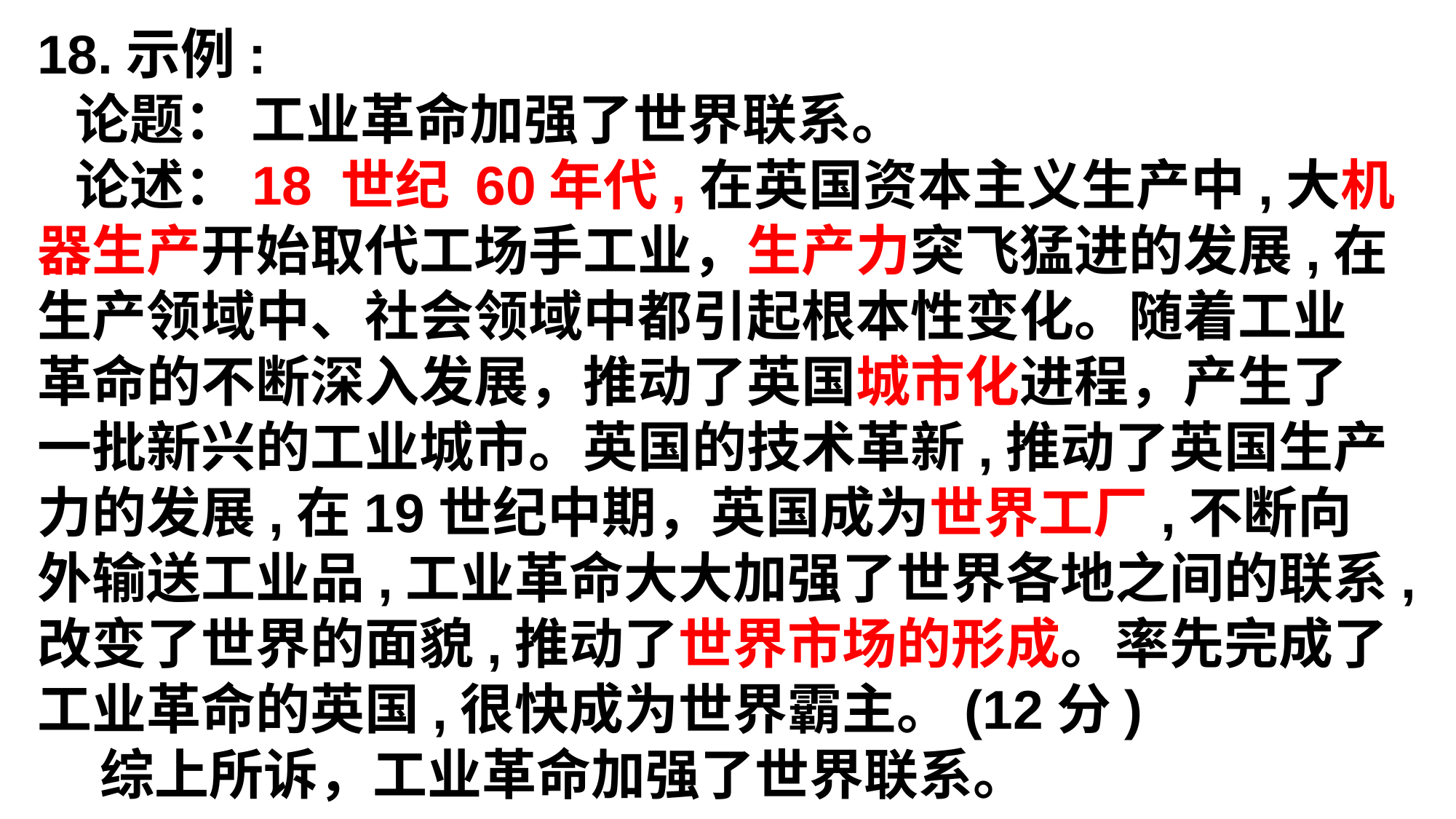

18.示例:
  论题： 工业革命加强了世界联系。
  论述：18 世纪 60年代,在英国资本主义生产中,大机器生产开始取代工场手工业，生产力突飞猛进的发展,在生产领域中、社会领域中都引起根本性变化。随着工业革命的不断深入发展，推动了英国城市化进程，产生了一批新兴的工业城市。英国的技术革新,推动了英国生产力的发展,在19世纪中期，英国成为世界工厂,不断向外输送工业品,工业革命大大加强了世界各地之间的联系,改变了世界的面貌,推动了世界市场的形成。率先完成了工业革命的英国,很快成为世界霸主。(12分)
    综上所诉，工业革命加强了世界联系。